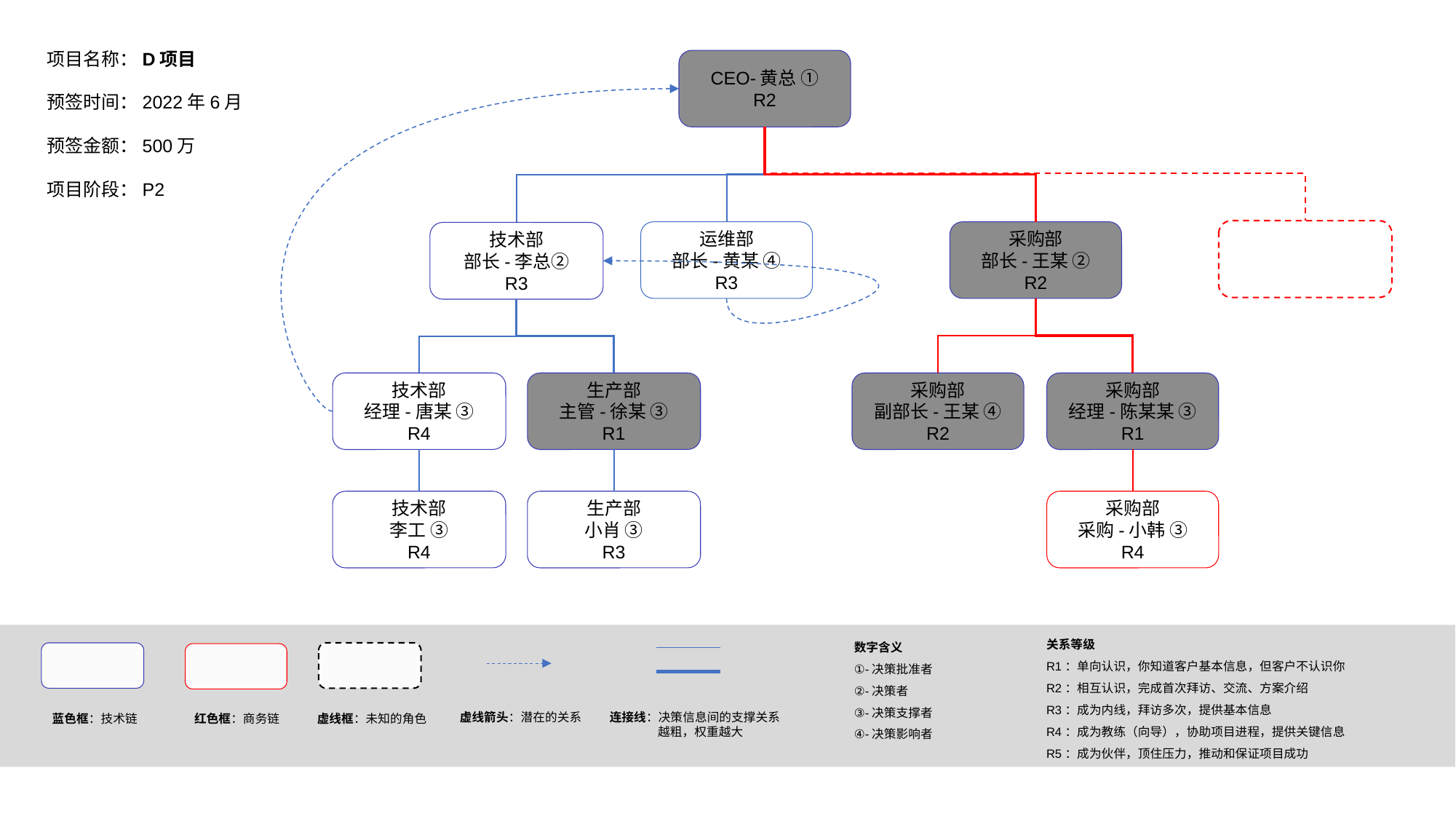

项目名称：D项目
预签时间：2022年6月
预签金额：500万
项目阶段：P2
CEO-黄总 ①
R2

运维部
部长-黄某 ④
R3
采购部
部长-王某 ②
R2
技术部
部长-李总②
R3
技术部
经理-唐某 ③
R4
生产部
主管-徐某 ③
R1
采购部
副部长-王某 ④
R2
采购部
经理-陈某某 ③
R1
技术部
李工 ③
R4
生产部
小肖 ③
R3
采购部
采购-小韩 ③
R4
关系等级
R1：单向认识，你知道客户基本信息，但客户不认识你
R2：相互认识，完成首次拜访、交流、方案介绍
R3：成为内线，拜访多次，提供基本信息
R4：成为教练（向导），协助项目进程，提供关键信息
R5：成为伙伴，顶住压力，推动和保证项目成功

数字含义
①-决策批准者
②-决策者
③-决策支撑者
④-决策影响者

蓝色框：技术链

虚线框：未知的角色

红色框：商务链
连接线：决策信息间的支撑关系
   越粗，权重越大
虚线箭头：潜在的关系